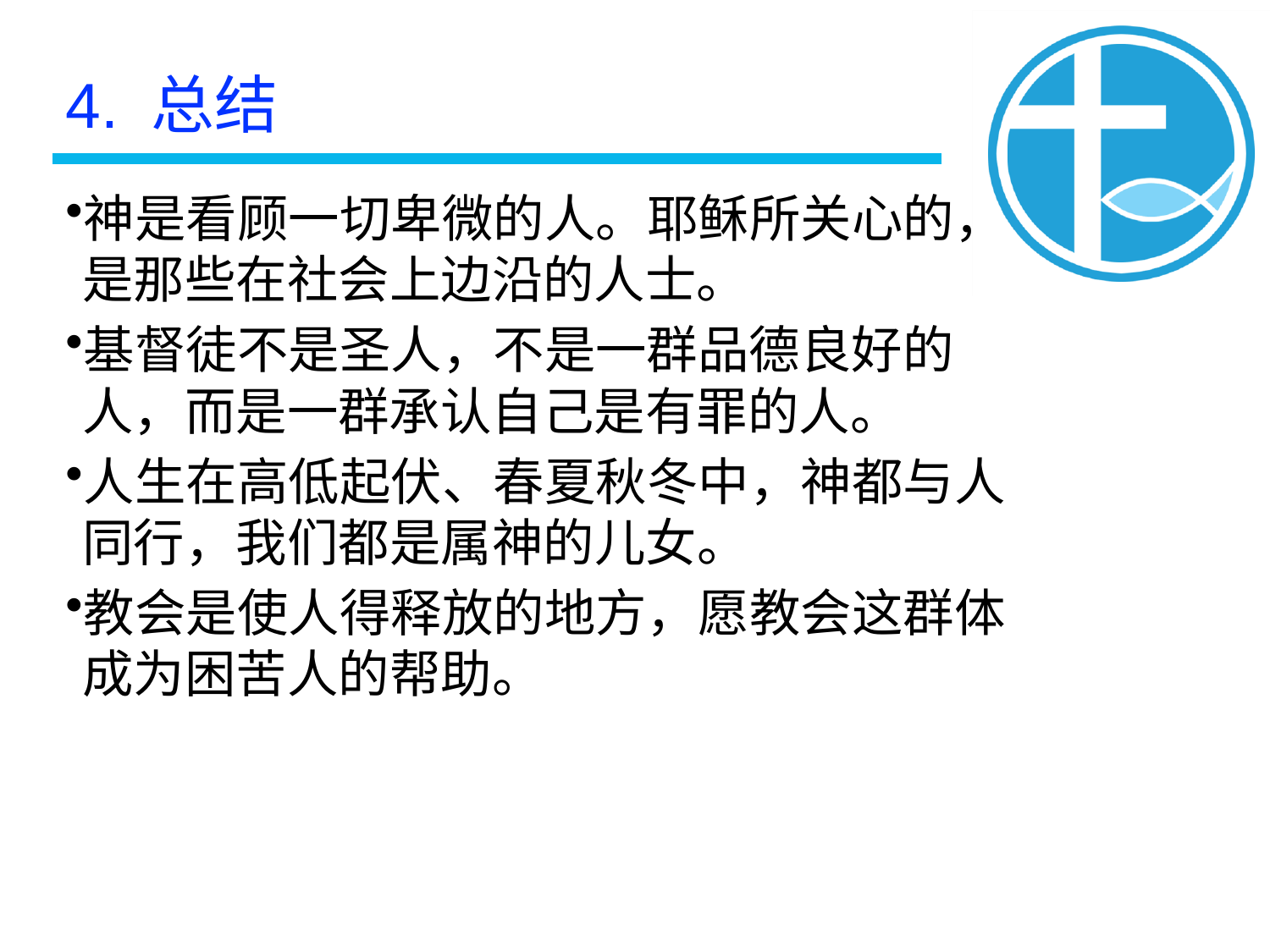

4. 总结
神是看顾一切卑微的人。耶稣所关心的，是那些在社会上边沿的人士。
基督徒不是圣人，不是一群品德良好的人，而是一群承认自己是有罪的人。
人生在高低起伏、春夏秋冬中，神都与人同行，我们都是属神的儿女。
教会是使人得释放的地方，愿教会这群体成为困苦人的帮助。